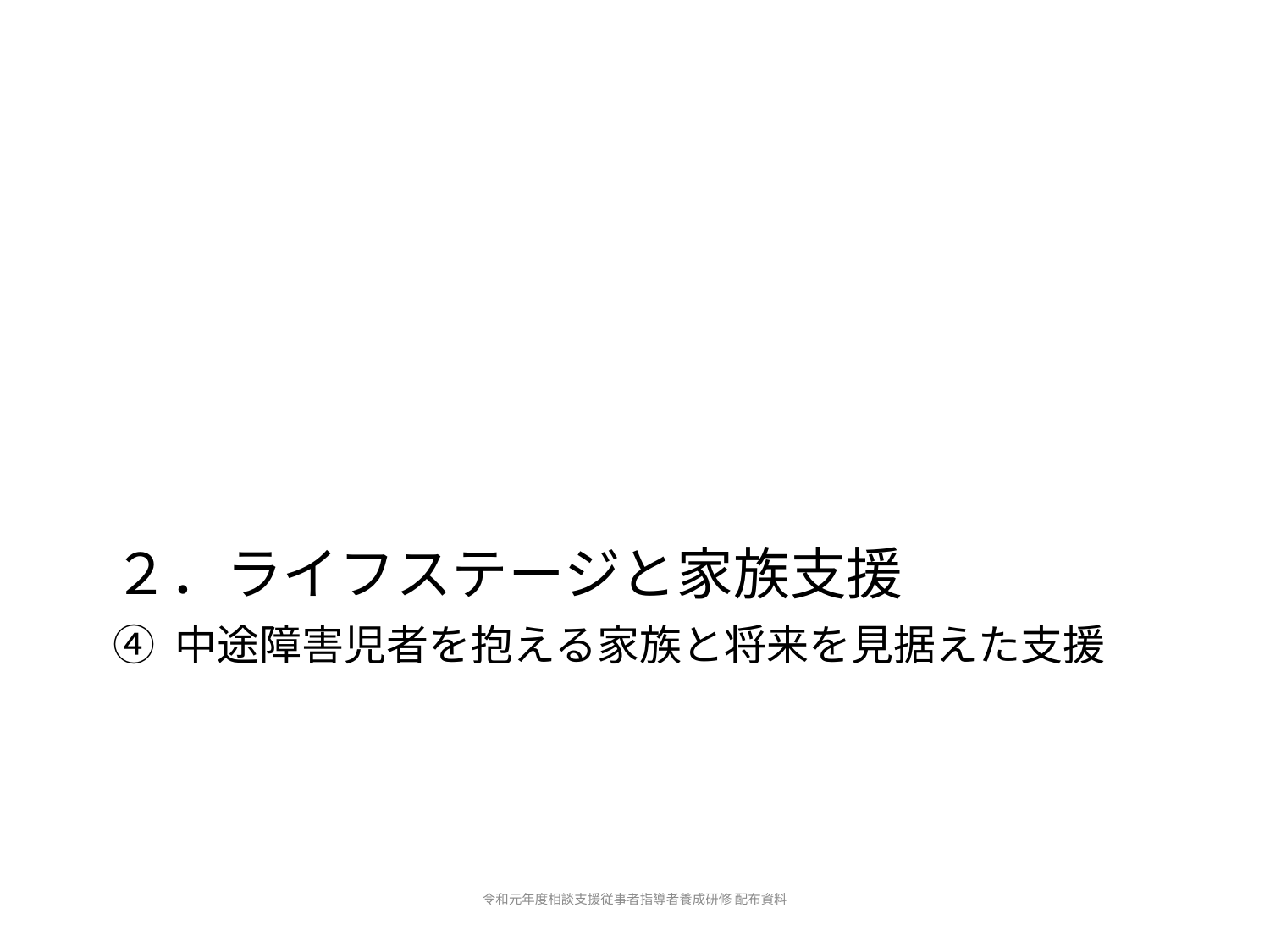

２．ライフステージと家族支援
# ④ 中途障害児者を抱える家族と将来を見据えた支援
令和元年度相談支援従事者指導者養成研修 配布資料